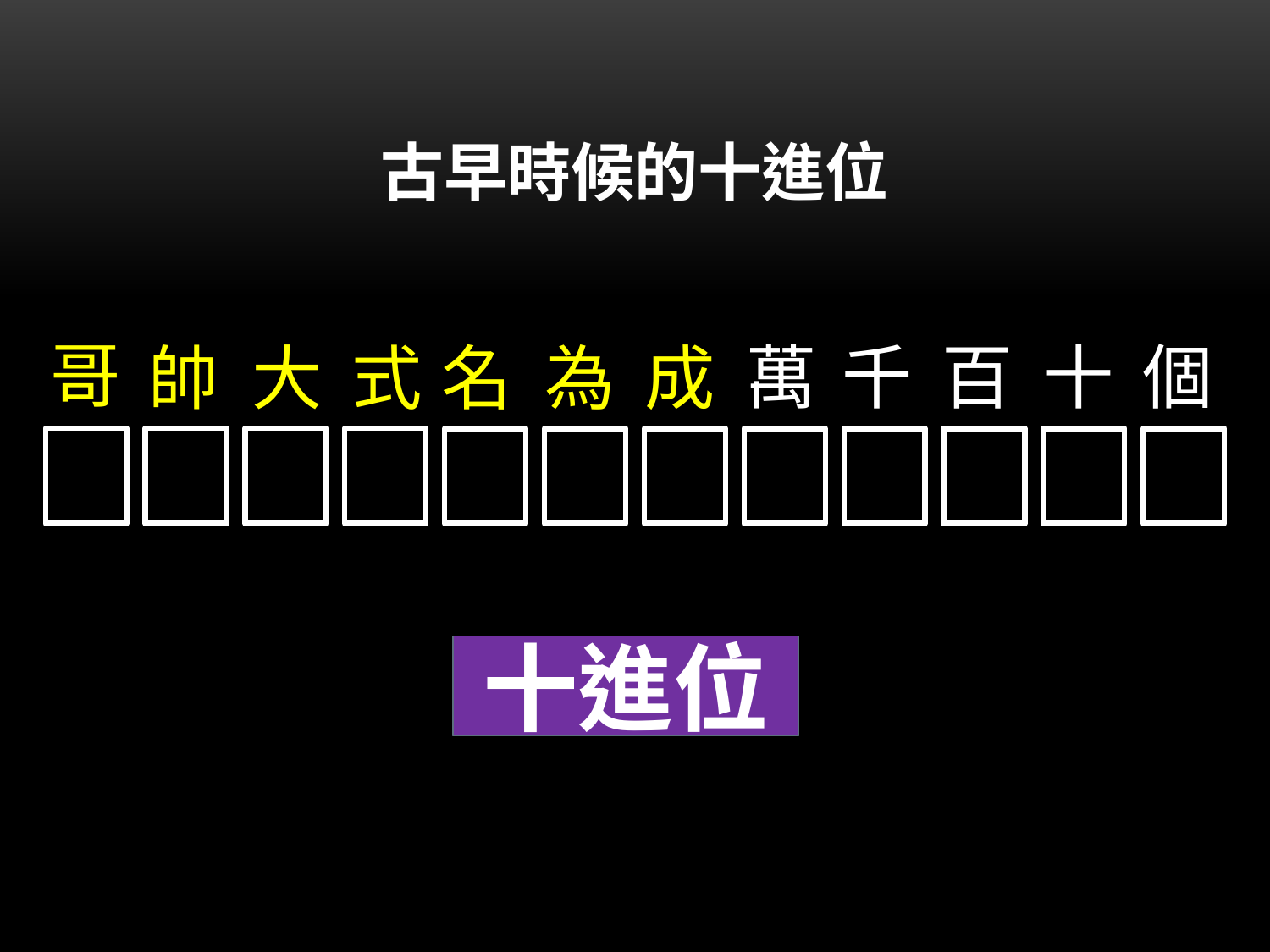

古早時候的十進位
哥
萬
千
百
十
個
帥
大
式
名
為
成

十進位